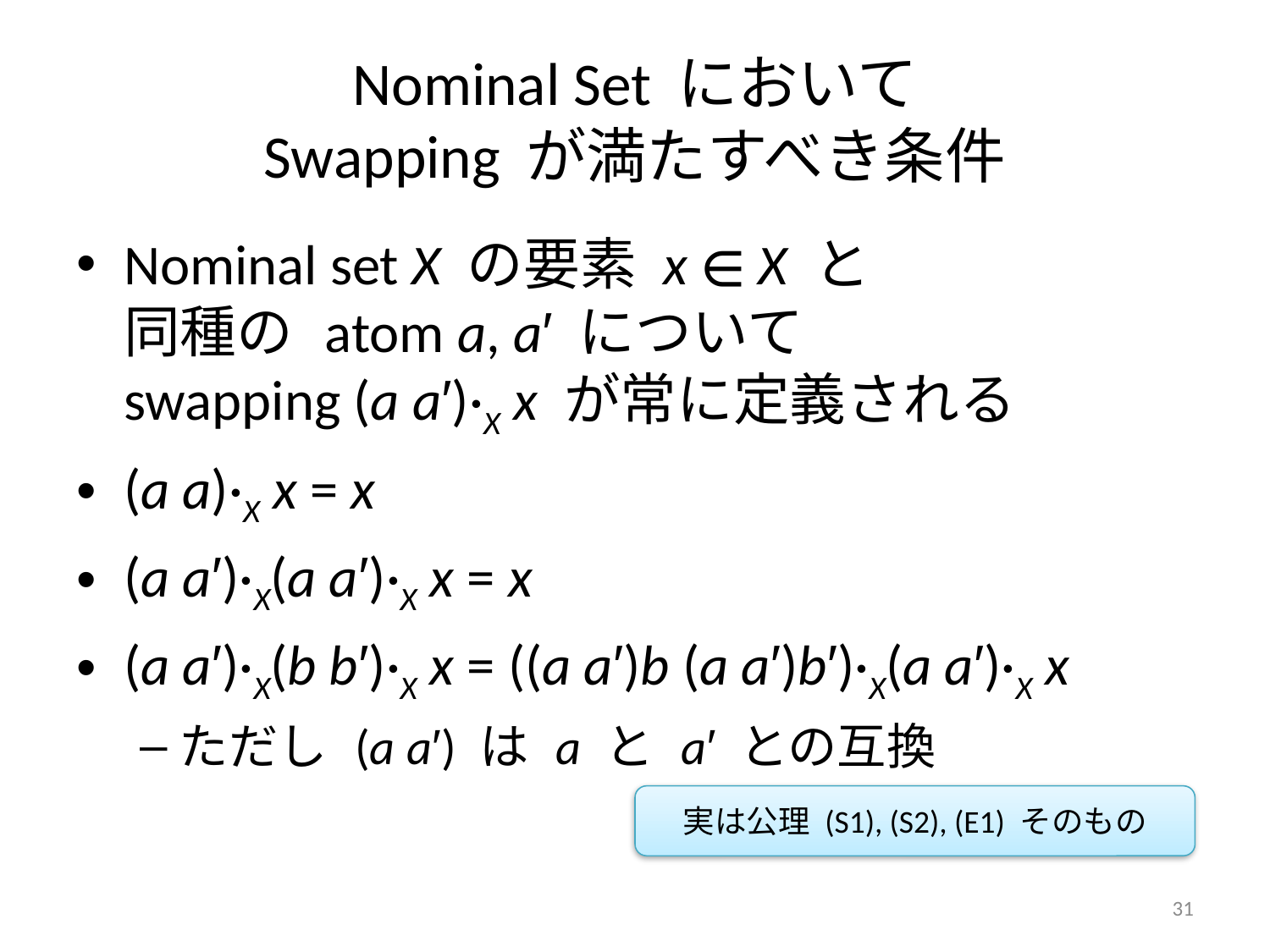

# Nominal Set において Swapping が満たすべき条件
Nominal set X の要素 x ∈ X と
同種の atom a, a′ について
swapping (a a′)·X x が常に定義される
(a a)·X x = x
(a a′)·X(a a′)·X x = x
(a a′)·X(b b′)·X x = ((a a′)b (a a′)b′)·X(a a′)·X x
ただし (a a′) は a と a′ との互換
実は公理 (S1), (S2), (E1) そのもの
31